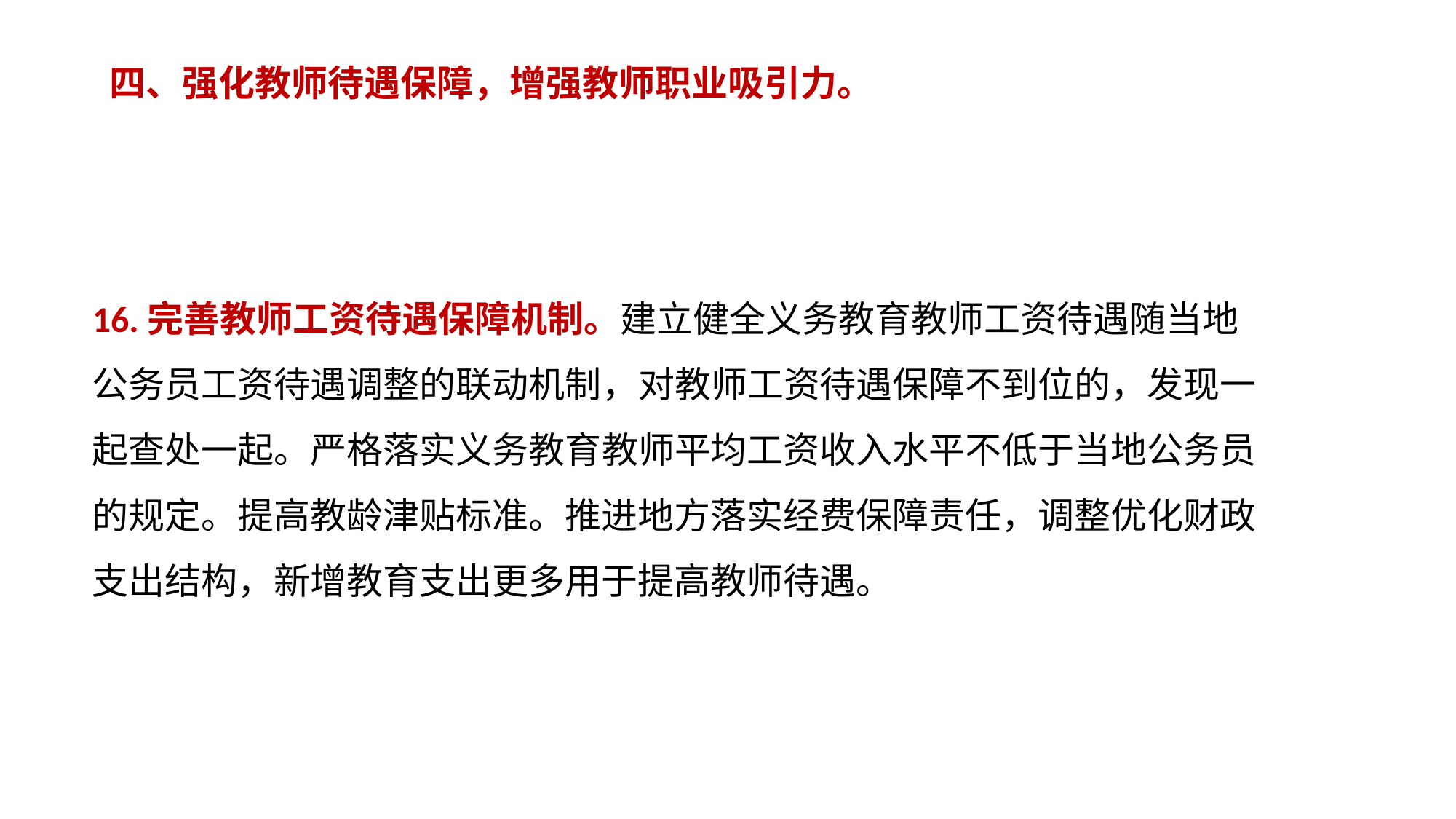

四、强化教师待遇保障，增强教师职业吸引力。
16.完善教师工资待遇保障机制。建立健全义务教育教师工资待遇随当地公务员工资待遇调整的联动机制，对教师工资待遇保障不到位的，发现一起查处一起。严格落实义务教育教师平均工资收入水平不低于当地公务员的规定。提高教龄津贴标准。推进地方落实经费保障责任，调整优化财政支出结构，新增教育支出更多用于提高教师待遇。